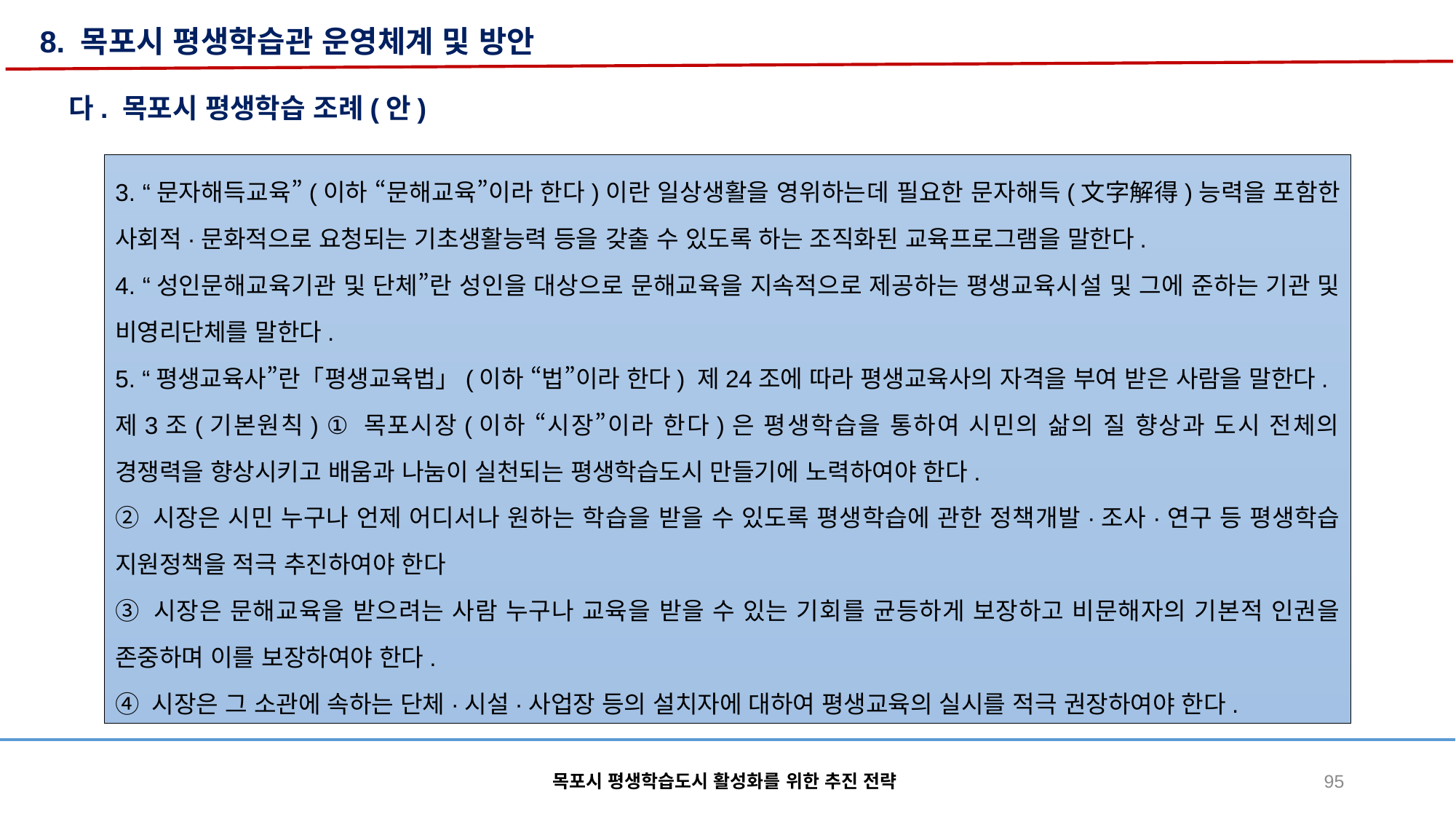

8. 목포시 평생학습관 운영체계 및 방안
다. 목포시 평생학습 조례(안)
3. “문자해득교육”(이하 “문해교육”이라 한다)이란 일상생활을 영위하는데 필요한 문자해득(文字解得)능력을 포함한 사회적·문화적으로 요청되는 기초생활능력 등을 갖출 수 있도록 하는 조직화된 교육프로그램을 말한다.
4. “성인문해교육기관 및 단체”란 성인을 대상으로 문해교육을 지속적으로 제공하는 평생교육시설 및 그에 준하는 기관 및 비영리단체를 말한다.
5. “평생교육사”란「평생교육법」(이하 “법”이라 한다) 제24조에 따라 평생교육사의 자격을 부여 받은 사람을 말한다.
제3조(기본원칙) ① 목포시장(이하 “시장”이라 한다)은 평생학습을 통하여 시민의 삶의 질 향상과 도시 전체의 경쟁력을 향상시키고 배움과 나눔이 실천되는 평생학습도시 만들기에 노력하여야 한다.
② 시장은 시민 누구나 언제 어디서나 원하는 학습을 받을 수 있도록 평생학습에 관한 정책개발·조사·연구 등 평생학습 지원정책을 적극 추진하여야 한다
③ 시장은 문해교육을 받으려는 사람 누구나 교육을 받을 수 있는 기회를 균등하게 보장하고 비문해자의 기본적 인권을 존중하며 이를 보장하여야 한다.
④ 시장은 그 소관에 속하는 단체·시설·사업장 등의 설치자에 대하여 평생교육의 실시를 적극 권장하여야 한다.
목포시 평생학습도시 활성화를 위한 추진 전략
95